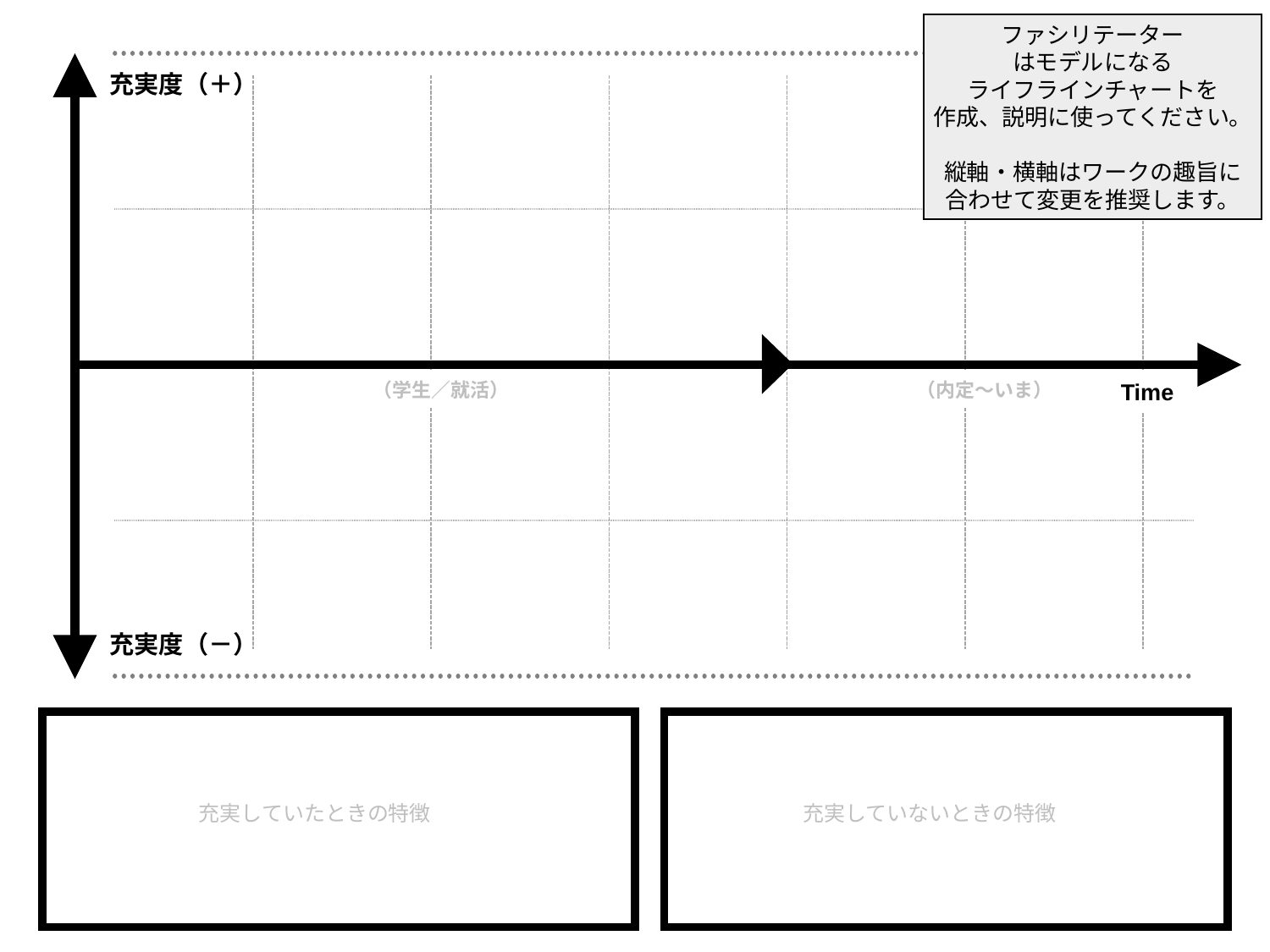

ファシリテーター
はモデルになる
ライフラインチャートを
作成、説明に使ってください。

縦軸・横軸はワークの趣旨に
合わせて変更を推奨します。
充実度（＋）
（学生／就活）
（内定～いま）
Time
充実度（－）

充実していたときの特徴
充実していないときの特徴